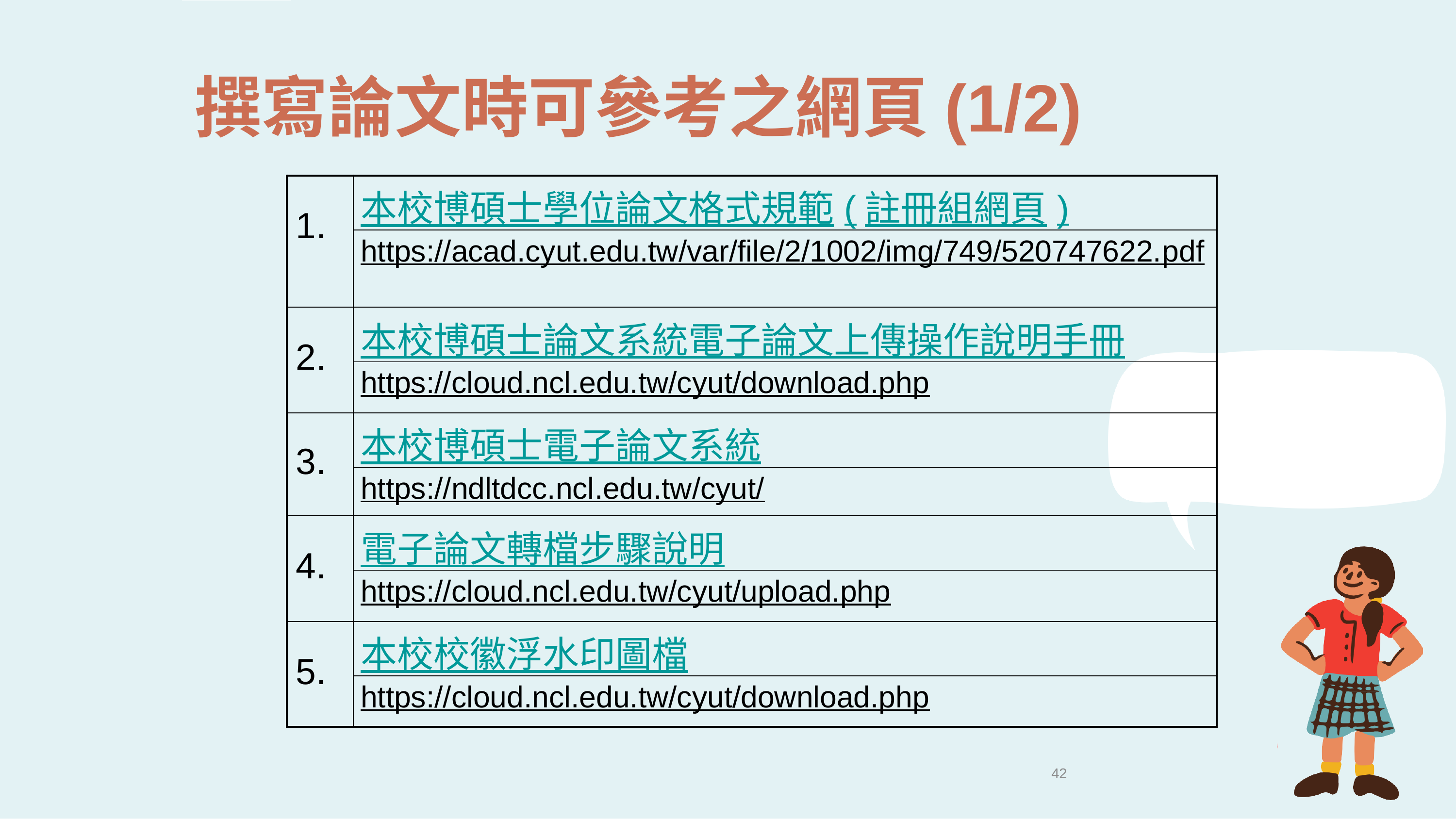

# 撰寫論文時可參考之網頁(1/2)
| 1. | 本校博碩士學位論文格式規範(註冊組網頁) |
| --- | --- |
|  | https://acad.cyut.edu.tw/var/file/2/1002/img/749/520747622.pdf |
| 2. | 本校博碩士論文系統電子論文上傳操作說明手冊 |
|  | https://cloud.ncl.edu.tw/cyut/download.php |
| 3. | 本校博碩士電子論文系統 |
|  | https://ndltdcc.ncl.edu.tw/cyut/ |
| 4. | 電子論文轉檔步驟說明 |
|  | https://cloud.ncl.edu.tw/cyut/upload.php |
| 5. | 本校校徽浮水印圖檔 |
|  | https://cloud.ncl.edu.tw/cyut/download.php |
42